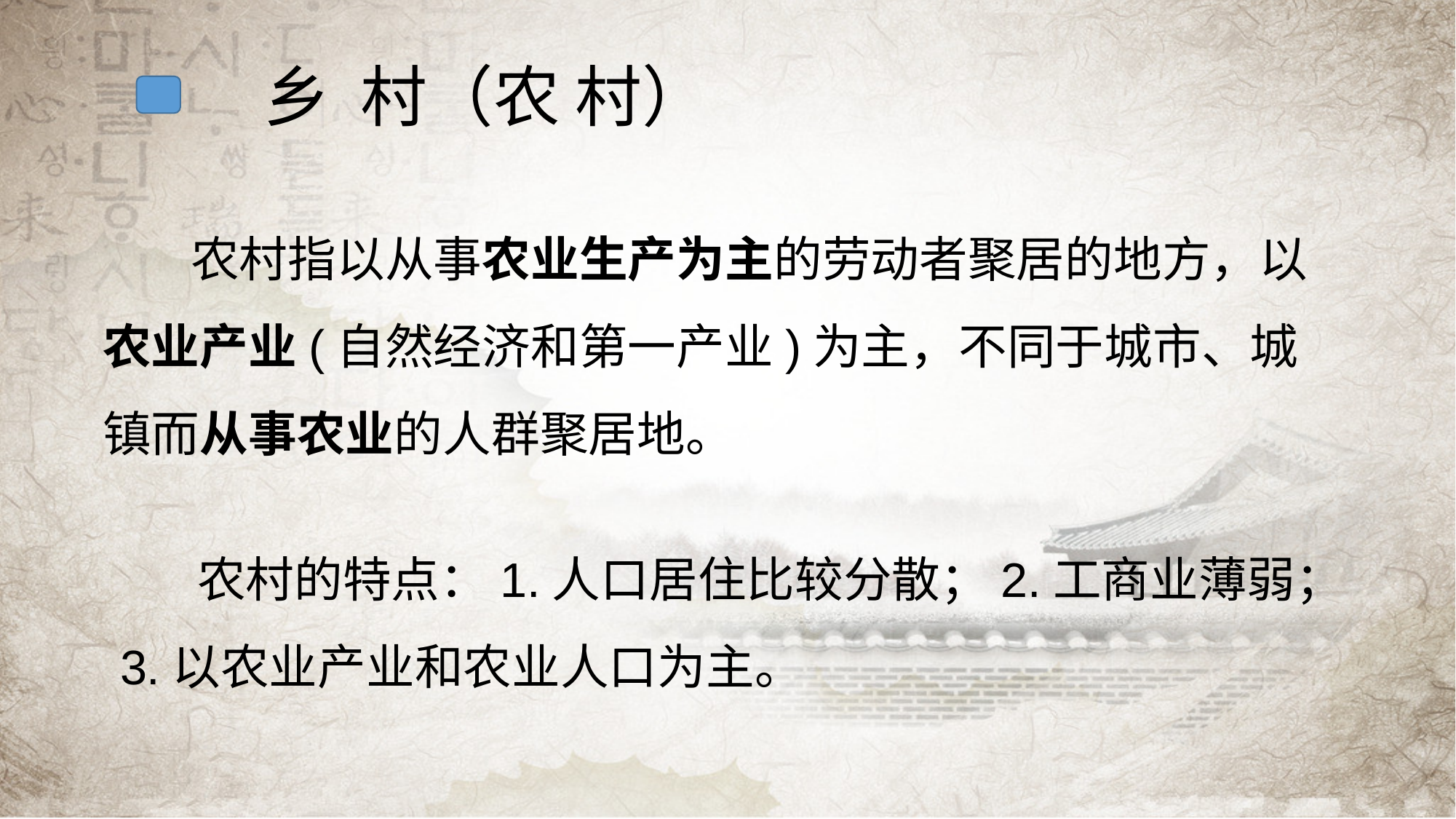

乡  村（农 村）

       农村指以从事农业生产为主的劳动者聚居的地方，以农业产业(自然经济和第一产业)为主，不同于城市、城镇而从事农业的人群聚居地。
      农村的特点：1.人口居住比较分散；2.工商业薄弱；
3.以农业产业和农业人口为主。